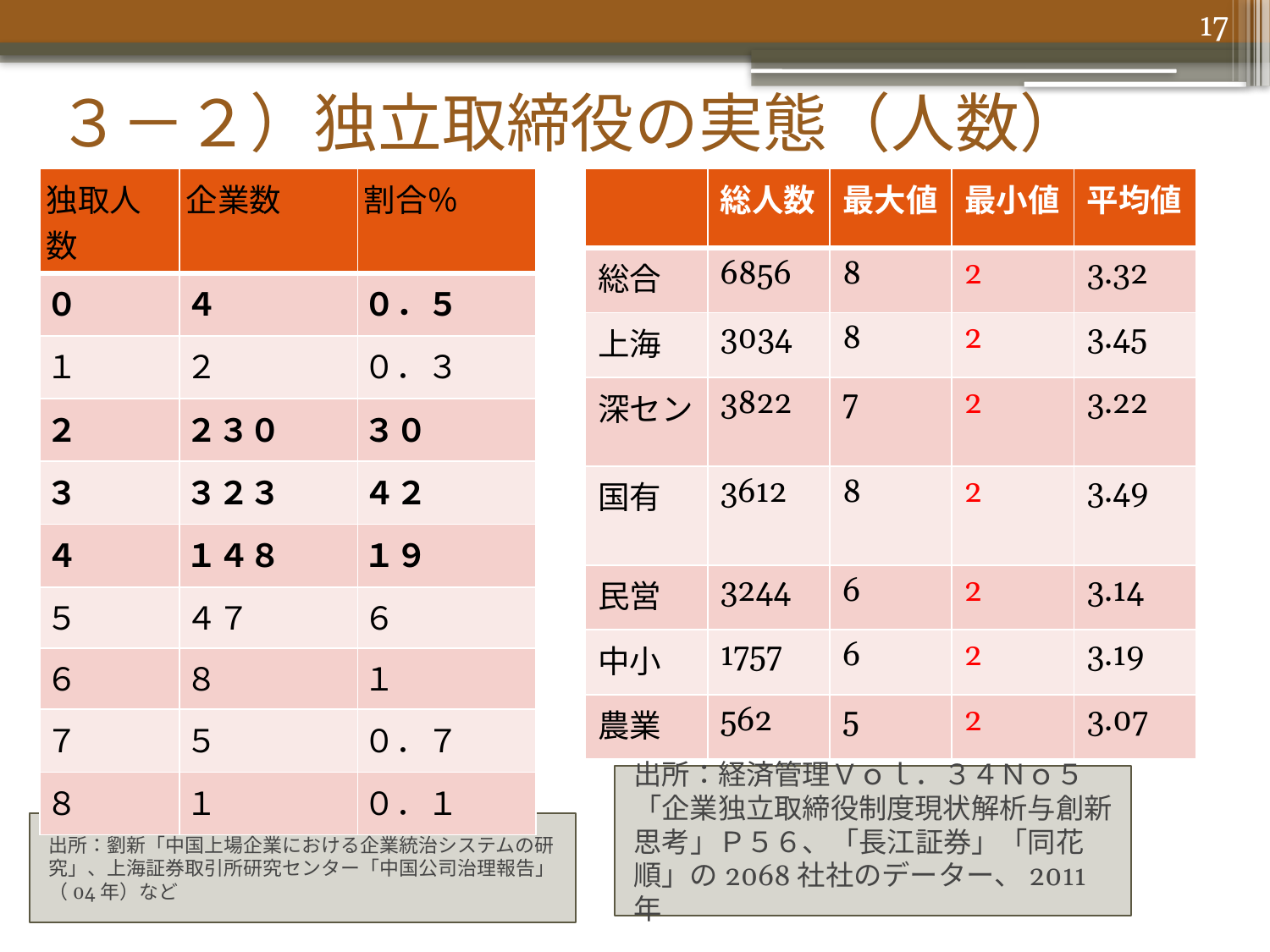

17
# ３－２）独立取締役の実態（人数）
| 独取人数 | 企業数 | 割合％ |
| --- | --- | --- |
| ０ | ４ | ０．５ |
| １ | ２ | ０．３ |
| ２ | ２３０ | ３０ |
| ３ | ３２３ | ４２ |
| ４ | １４８ | １９ |
| ５ | ４７ | ６ |
| ６ | ８ | １ |
| ７ | ５ | ０．７ |
| ８ | １ | ０．１ |
|  | 総人数 | 最大値 | 最小値 | 平均値 |
| --- | --- | --- | --- | --- |
| 総合 | 6856 | 8 | 2 | 3.32 |
| 上海 | 3034 | 8 | 2 | 3.45 |
| 深セン | 3822 | 7 | 2 | 3.22 |
| 国有 | 3612 | 8 | 2 | 3.49 |
| 民営 | 3244 | 6 | 2 | 3.14 |
| 中小 | 1757 | 6 | 2 | 3.19 |
| 農業 | 562 | 5 | 2 | 3.07 |
出所：経済管理Ｖｏｌ．３４Ｎｏ５「企業独立取締役制度現状解析与創新思考」Ｐ５６、「長江証券」「同花順」の2068社社のデーター、2011年
出所：劉新「中国上場企業における企業統治システムの研究」、上海証券取引所研究センター「中国公司治理報告」（04年）など